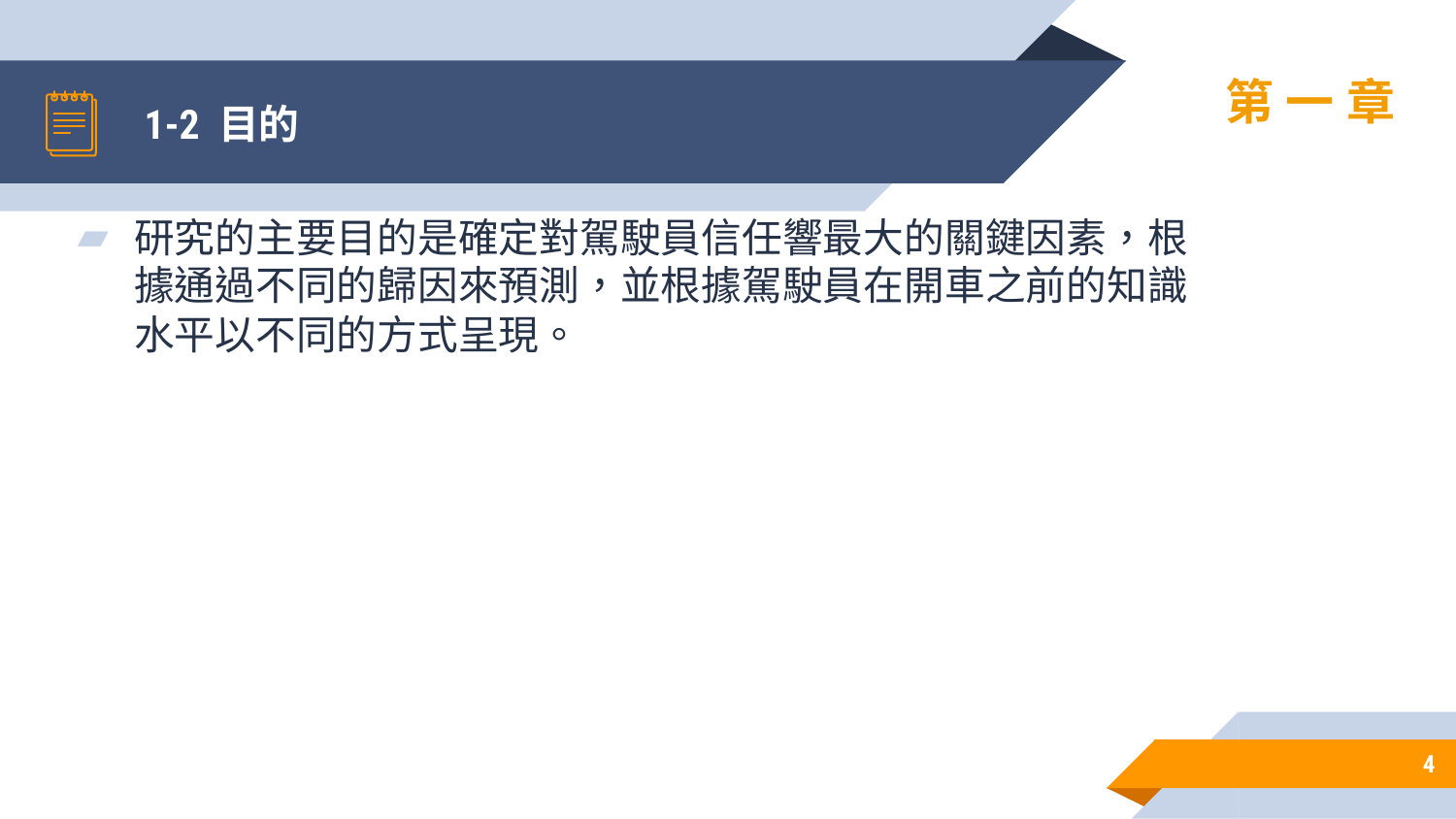

# 1-2 目的
第一章

研究的主要目的是確定對駕駛員信任響最大的關鍵因素，根據通過不同的歸因來預測，並根據駕駛員在開車之前的知識水平以不同的方式呈現。

4